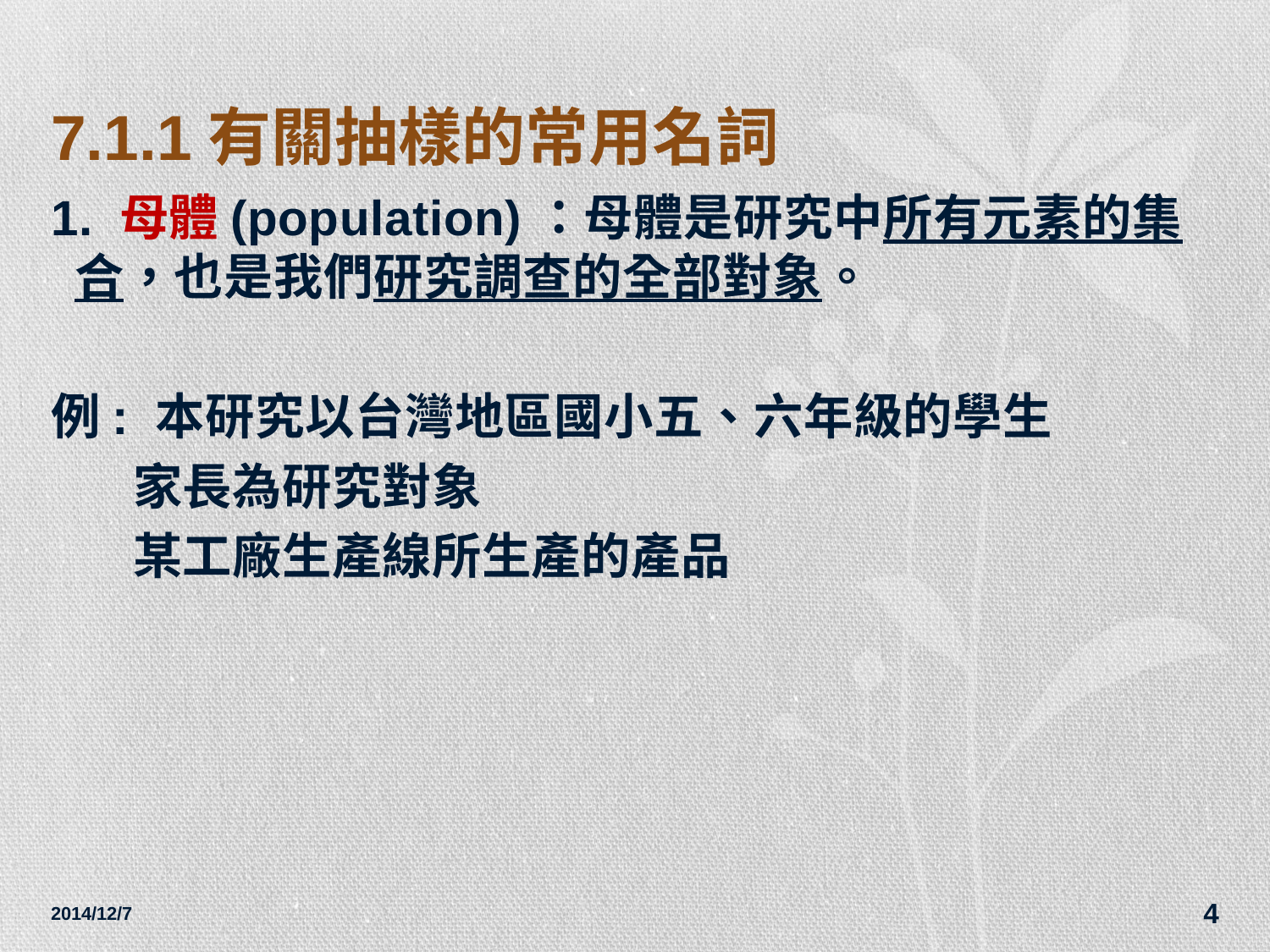

# 7.1.1有關抽樣的常用名詞
1. 母體(population)：母體是研究中所有元素的集合，也是我們研究調查的全部對象。

例: 本研究以台灣地區國小五、六年級的學生
      家長為研究對象
      某工廠生產線所生產的產品

2014/12/7
4